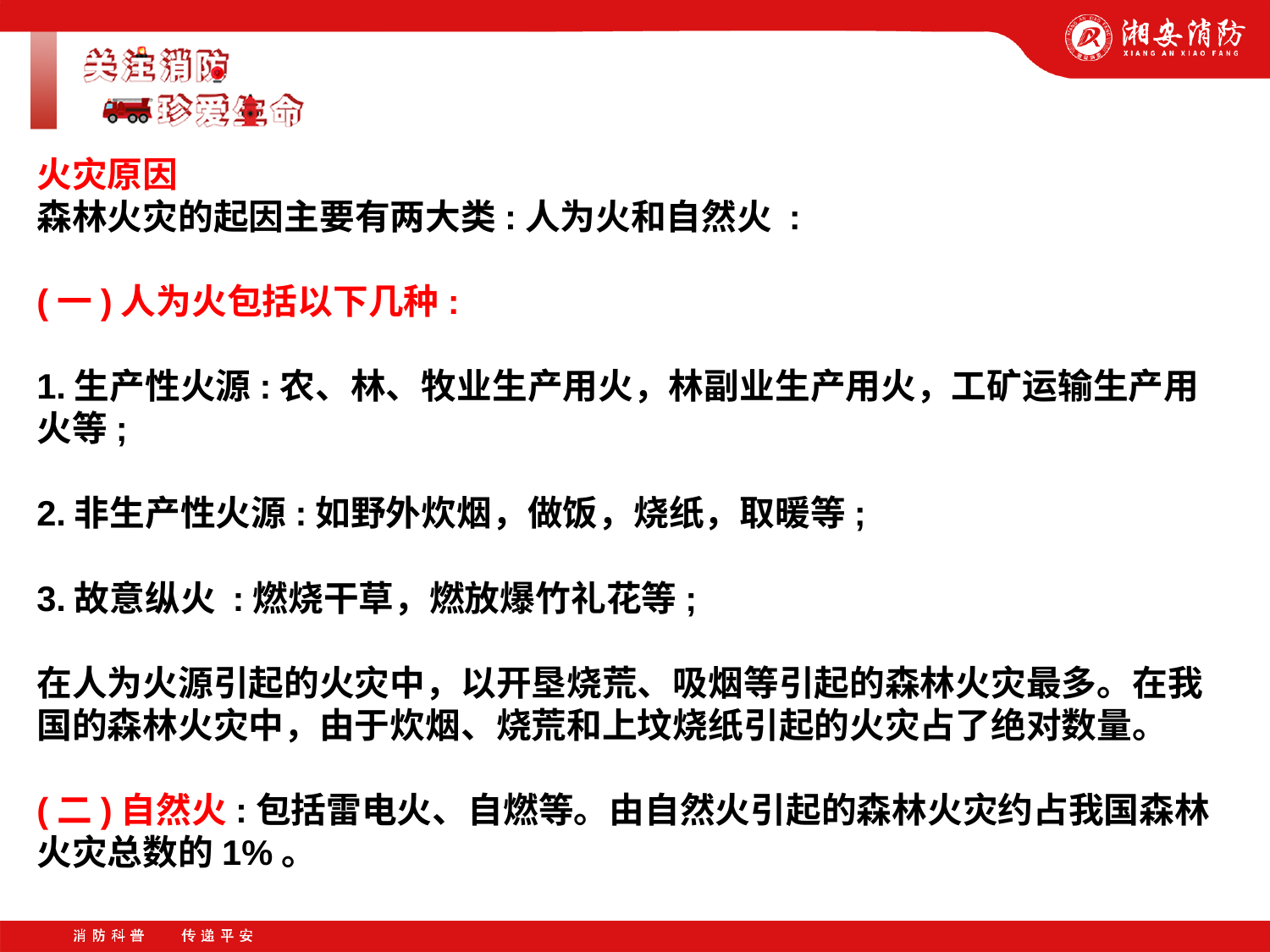

火灾原因
森林火灾的起因主要有两大类:人为火和自然火 :

(一)人为火包括以下几种:

1.生产性火源:农、林、牧业生产用火，林副业生产用火，工矿运输生产用火等;

2.非生产性火源:如野外炊烟，做饭，烧纸，取暖等;

3.故意纵火 :燃烧干草，燃放爆竹礼花等;

在人为火源引起的火灾中，以开垦烧荒、吸烟等引起的森林火灾最多。在我国的森林火灾中，由于炊烟、烧荒和上坟烧纸引起的火灾占了绝对数量。

(二)自然火:包括雷电火、自燃等。由自然火引起的森林火灾约占我国森林火灾总数的1%。